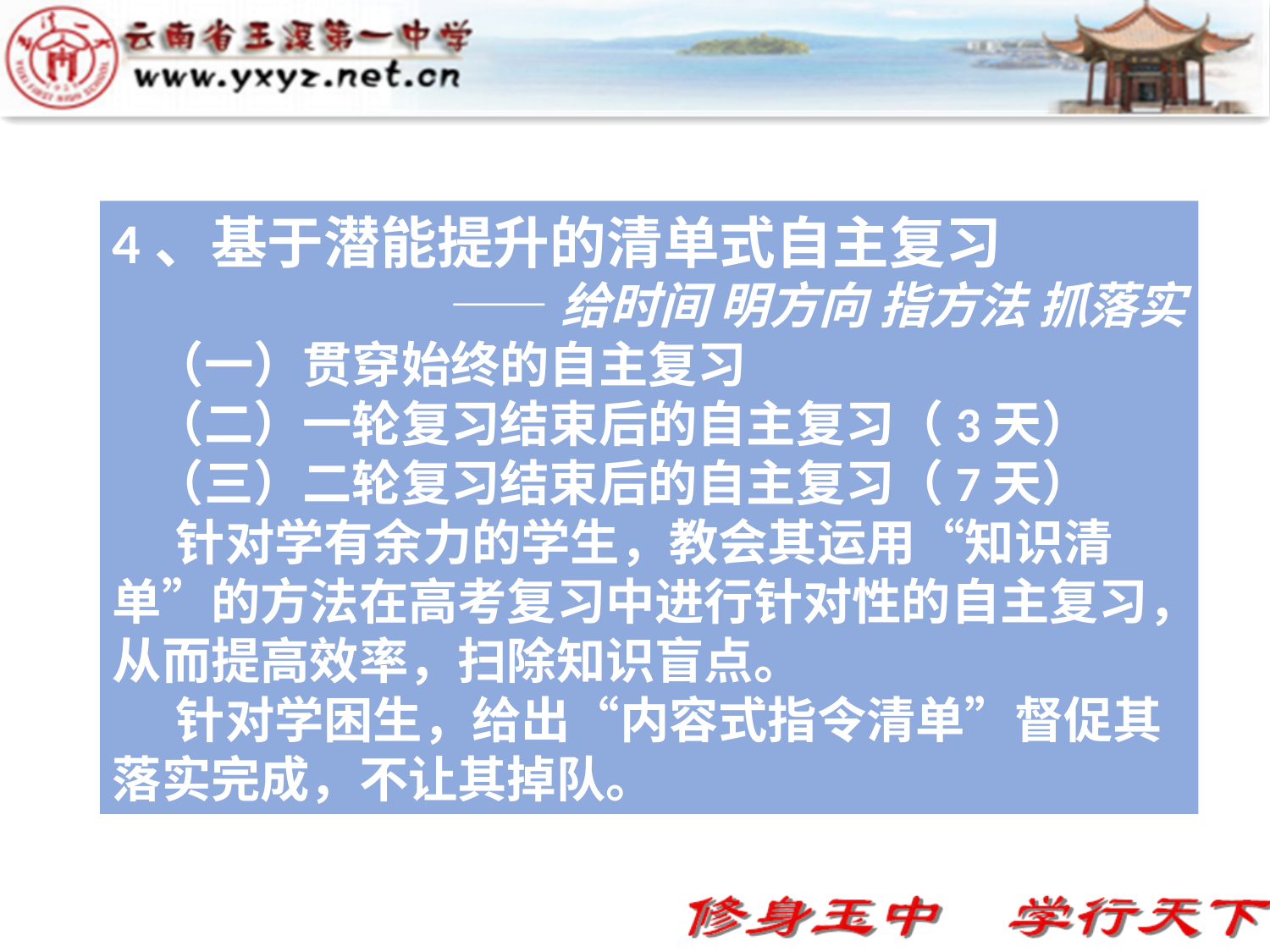

4、基于潜能提升的清单式自主复习
——给时间 明方向 指方法 抓落实
（一）贯穿始终的自主复习
（二）一轮复习结束后的自主复习（3天）
（三）二轮复习结束后的自主复习（7天）
针对学有余力的学生，教会其运用“知识清单”的方法在高考复习中进行针对性的自主复习，从而提高效率，扫除知识盲点。
针对学困生，给出“内容式指令清单”督促其落实完成，不让其掉队。